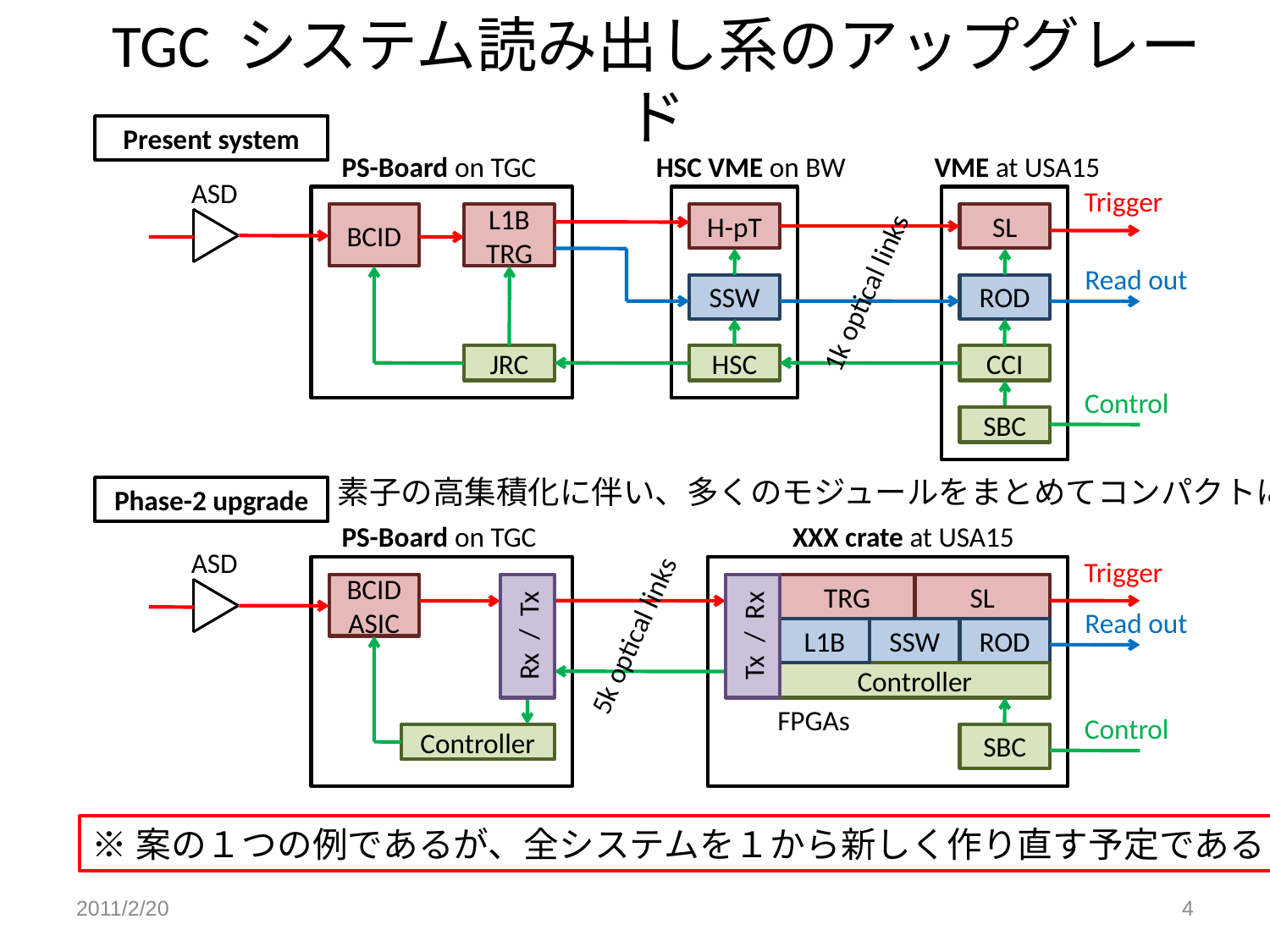

TGC システム読み出し系のアップグレード
Present system
HSC VME on BW
VME at USA15
PS-Board on TGC
ASD
Trigger

BCID
L1B
TRG
H-pT
SL
Read out
1k optical links
SSW
ROD
JRC
HSC
CCI
Control
SBC
Phase-2 upgrade
PS-Board on TGC
XXX crate at USA15
ASD
Trigger

BCID
ASIC
TRG
SL
Read out
Tx  /  Rx
Rx  /  Tx
5k optical links
L1B
SSW
ROD
Controller
FPGAs
Control
Controller
SBC
素子の高集積化に伴い、多くのモジュールをまとめてコンパクトに
※案の１つの例であるが、全システムを１から新しく作り直す予定である
2011/2/20
4